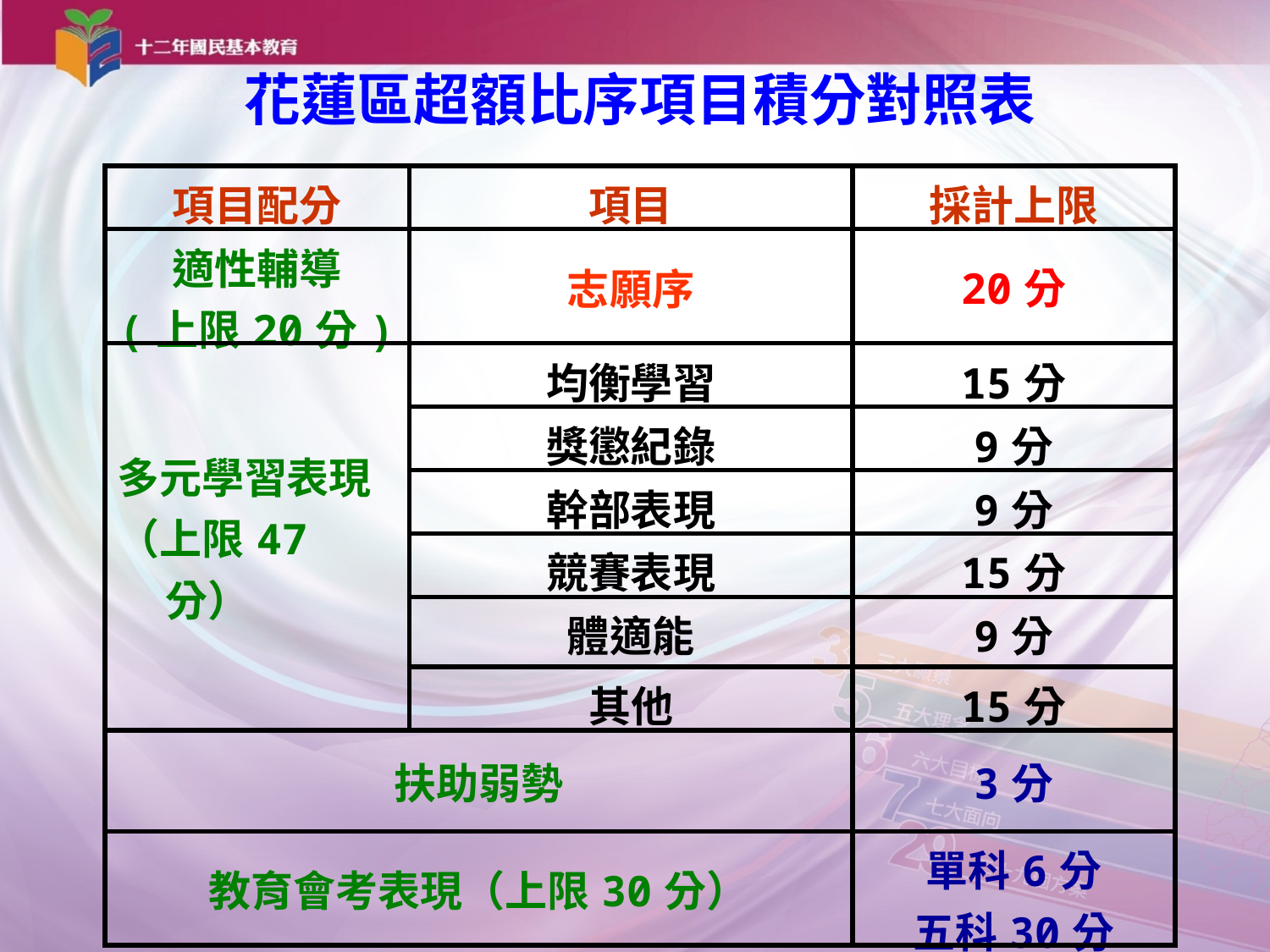

花蓮區超額比序項目積分對照表
| 項目配分 | 項目 | 採計上限 |
| --- | --- | --- |
| 適性輔導 (上限20分) | 志願序 | 20分 |
| 多元學習表現 （上限47分） | 均衡學習 | 15分 |
|  | 獎懲紀錄 | 9分 |
|  | 幹部表現 | 9分 |
|  | 競賽表現 | 15分 |
|  | 體適能 | 9分 |
|  | 其他 | 15分 |
| 扶助弱勢 |  | 3分 |
| 教育會考表現（上限30分） |  | 單科6分 五科30分 |